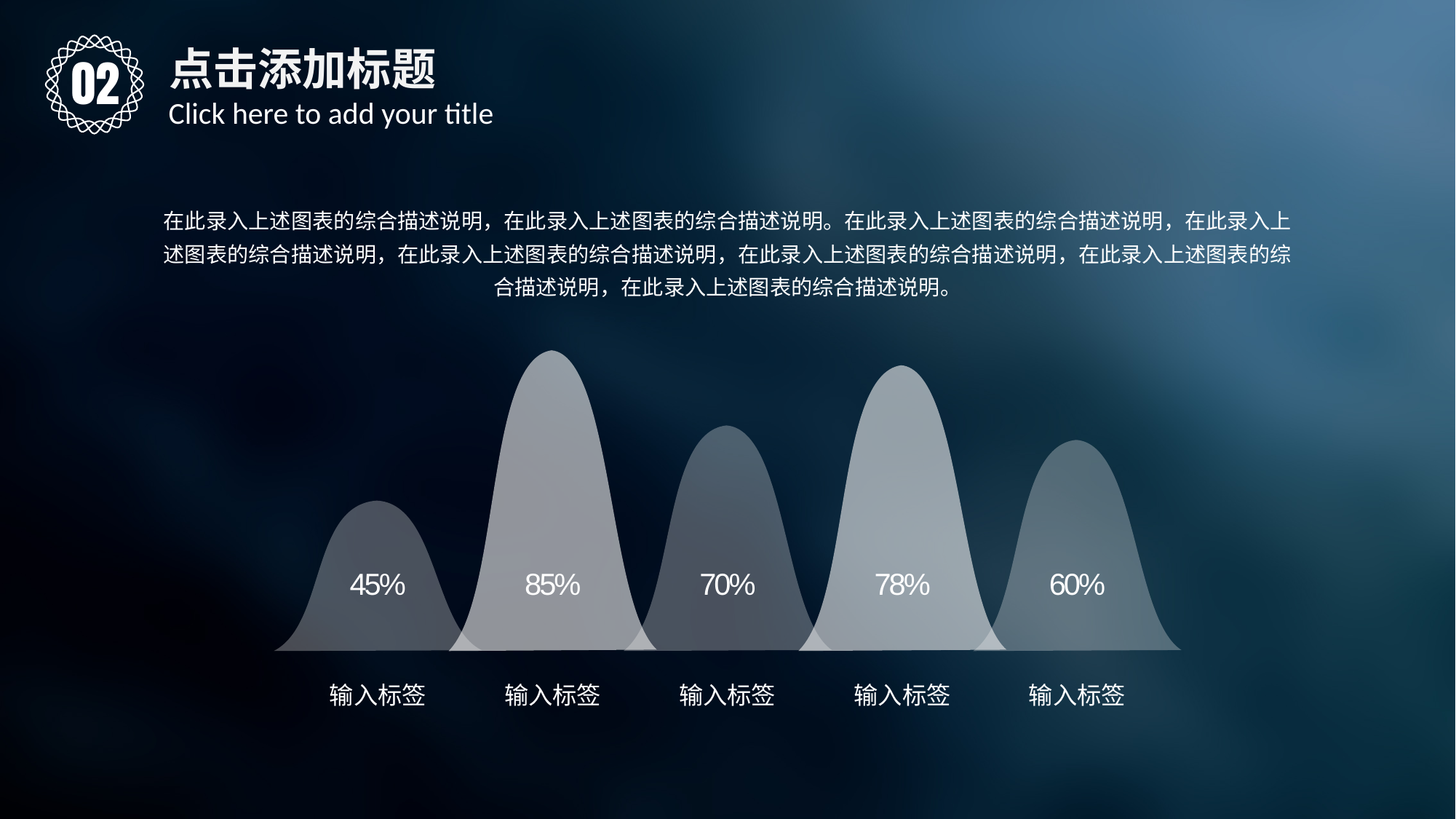

点击添加标题
02
Click here to add your title
在此录入上述图表的综合描述说明，在此录入上述图表的综合描述说明。在此录入上述图表的综合描述说明，在此录入上述图表的综合描述说明，在此录入上述图表的综合描述说明，在此录入上述图表的综合描述说明，在此录入上述图表的综合描述说明，在此录入上述图表的综合描述说明。

45%
85%
70%
78%
60%
输入标签
输入标签
输入标签
输入标签
输入标签